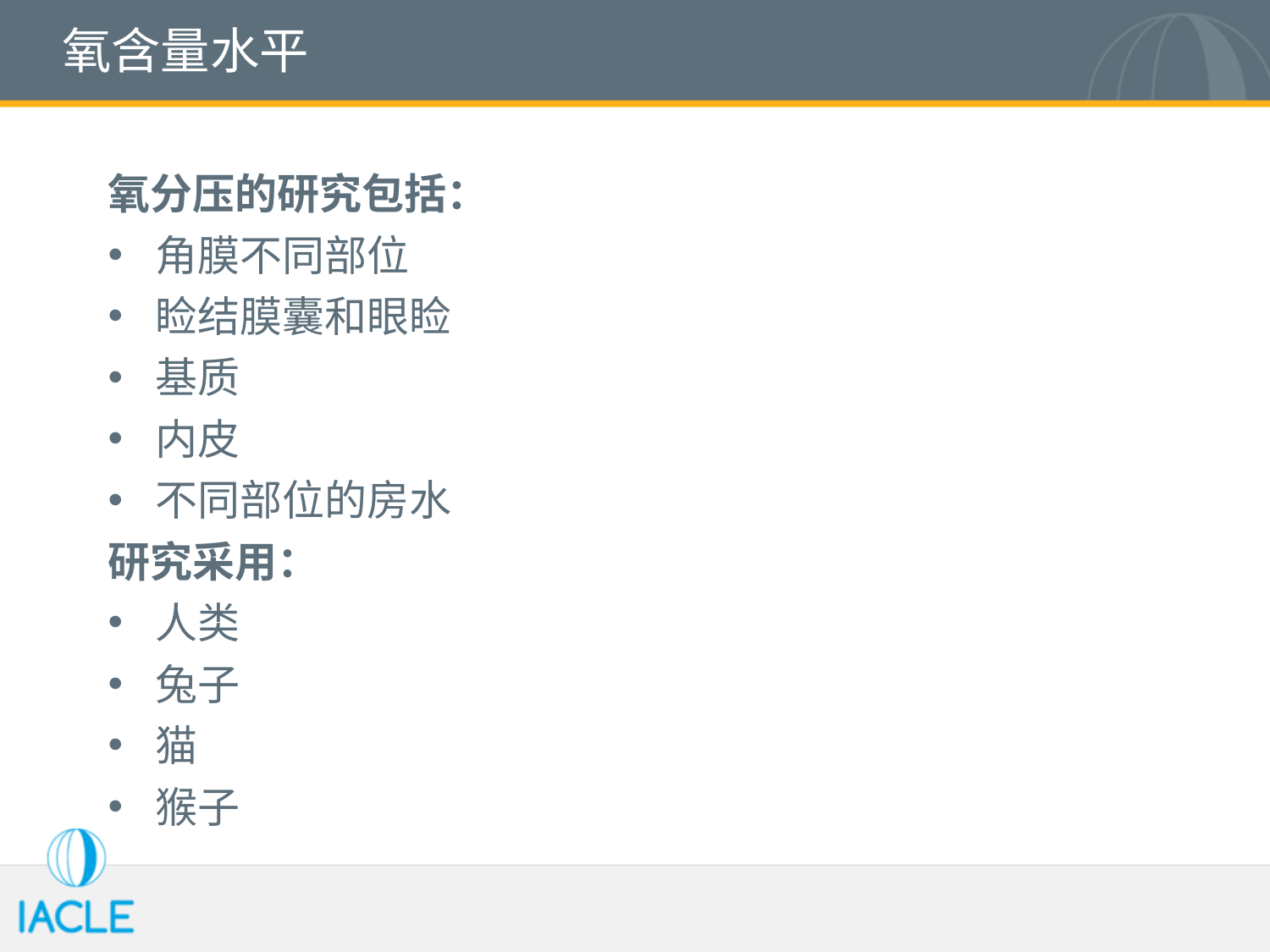

氧含量水平
氧分压的研究包括：
角膜不同部位
睑结膜囊和眼睑
基质
内皮
不同部位的房水
研究采用：
人类
兔子
猫
猴子